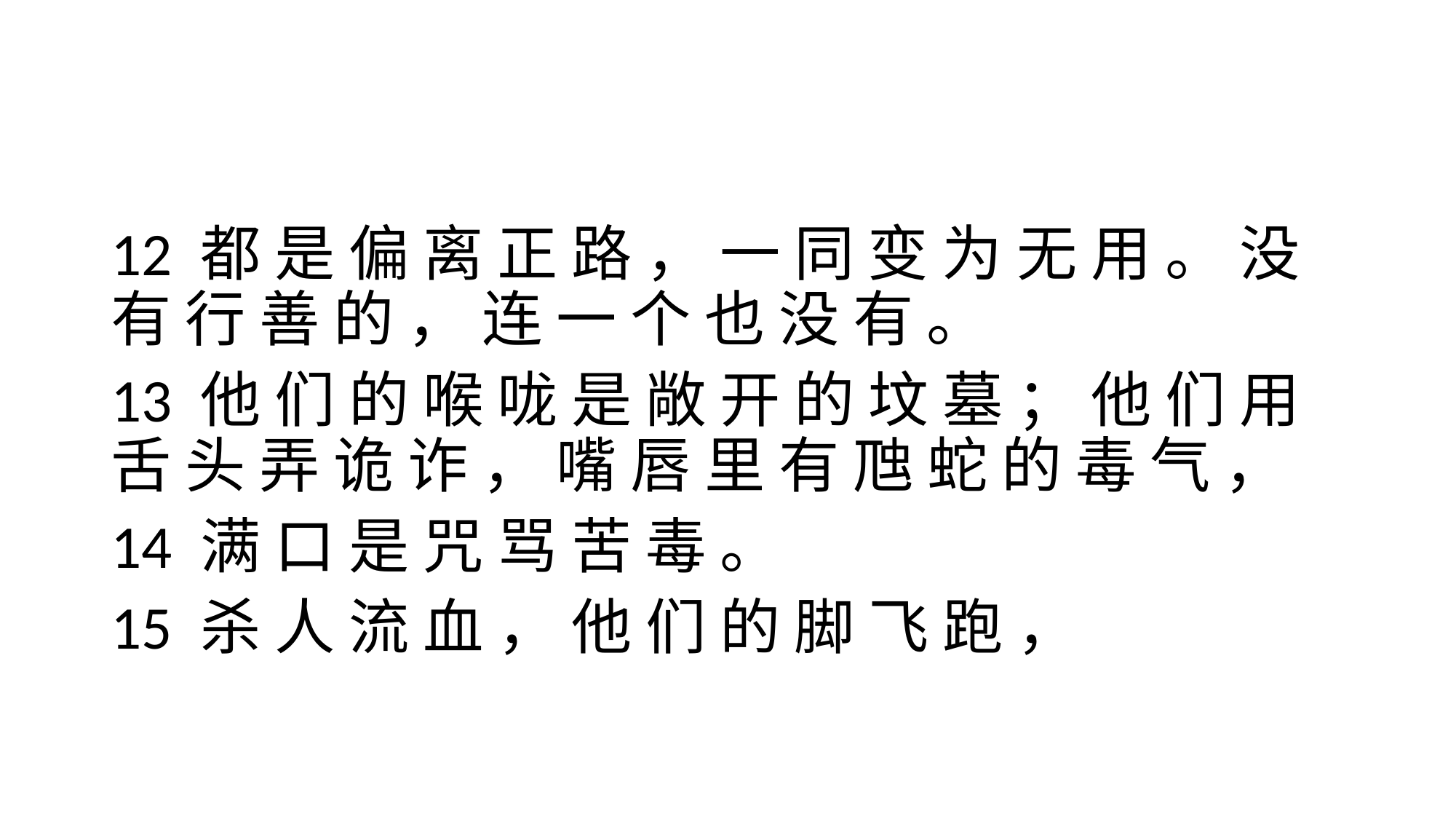

#
12 都 是 偏 离 正 路 ， 一 同 变 为 无 用 。 没 有 行 善 的 ， 连 一 个 也 没 有 。
13 他 们 的 喉 咙 是 敞 开 的 坟 墓 ； 他 们 用 舌 头 弄 诡 诈 ， 嘴 唇 里 有 虺 蛇 的 毒 气 ，
14 满 口 是 咒 骂 苦 毒 。
15 杀 人 流 血 ， 他 们 的 脚 飞 跑 ，